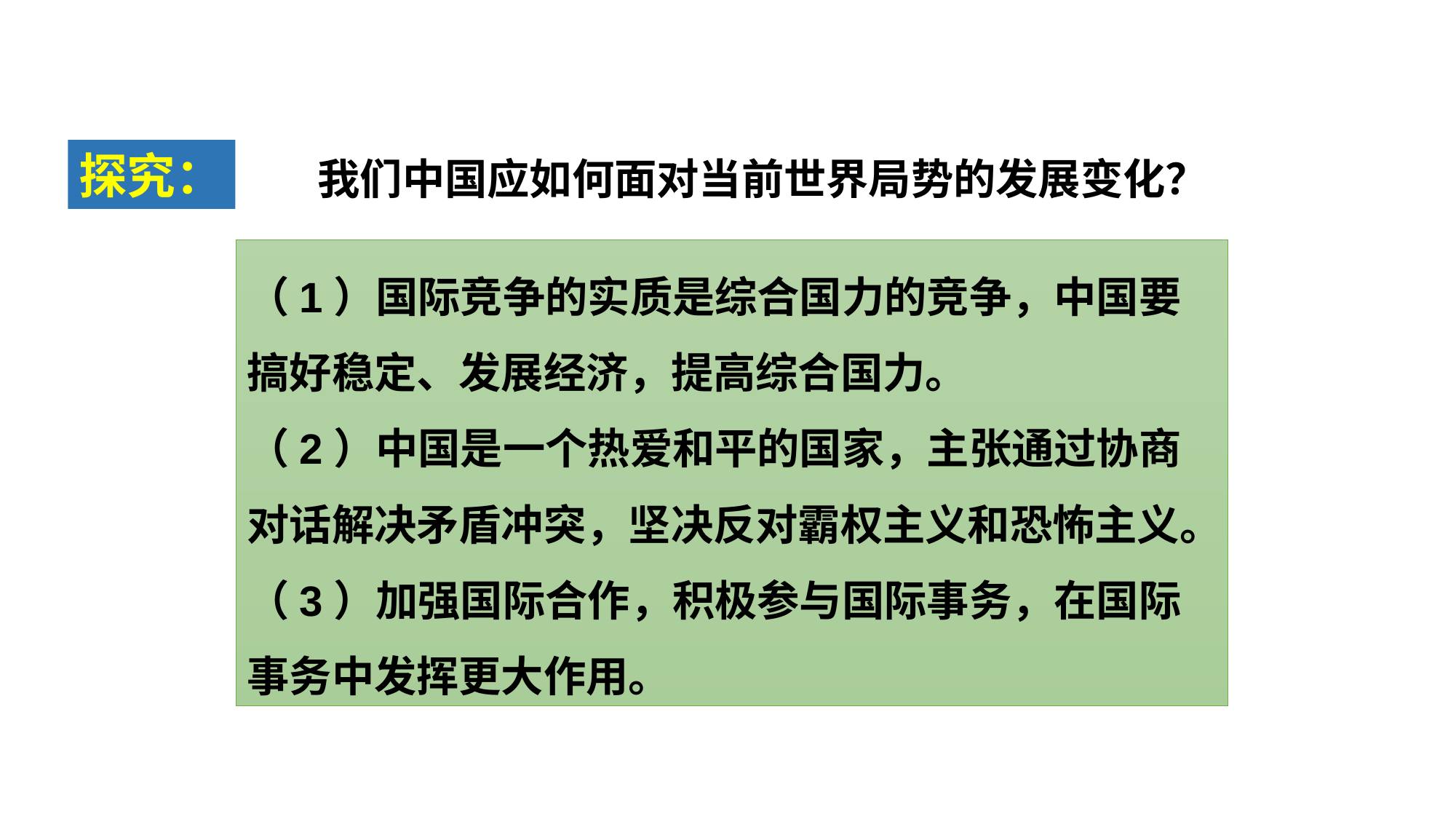

探究：
    我们中国应如何面对当前世界局势的发展变化？
（1）国际竞争的实质是综合国力的竞争，中国要搞好稳定、发展经济，提高综合国力。
（2）中国是一个热爱和平的国家，主张通过协商对话解决矛盾冲突，坚决反对霸权主义和恐怖主义。
（3）加强国际合作，积极参与国际事务，在国际事务中发挥更大作用。